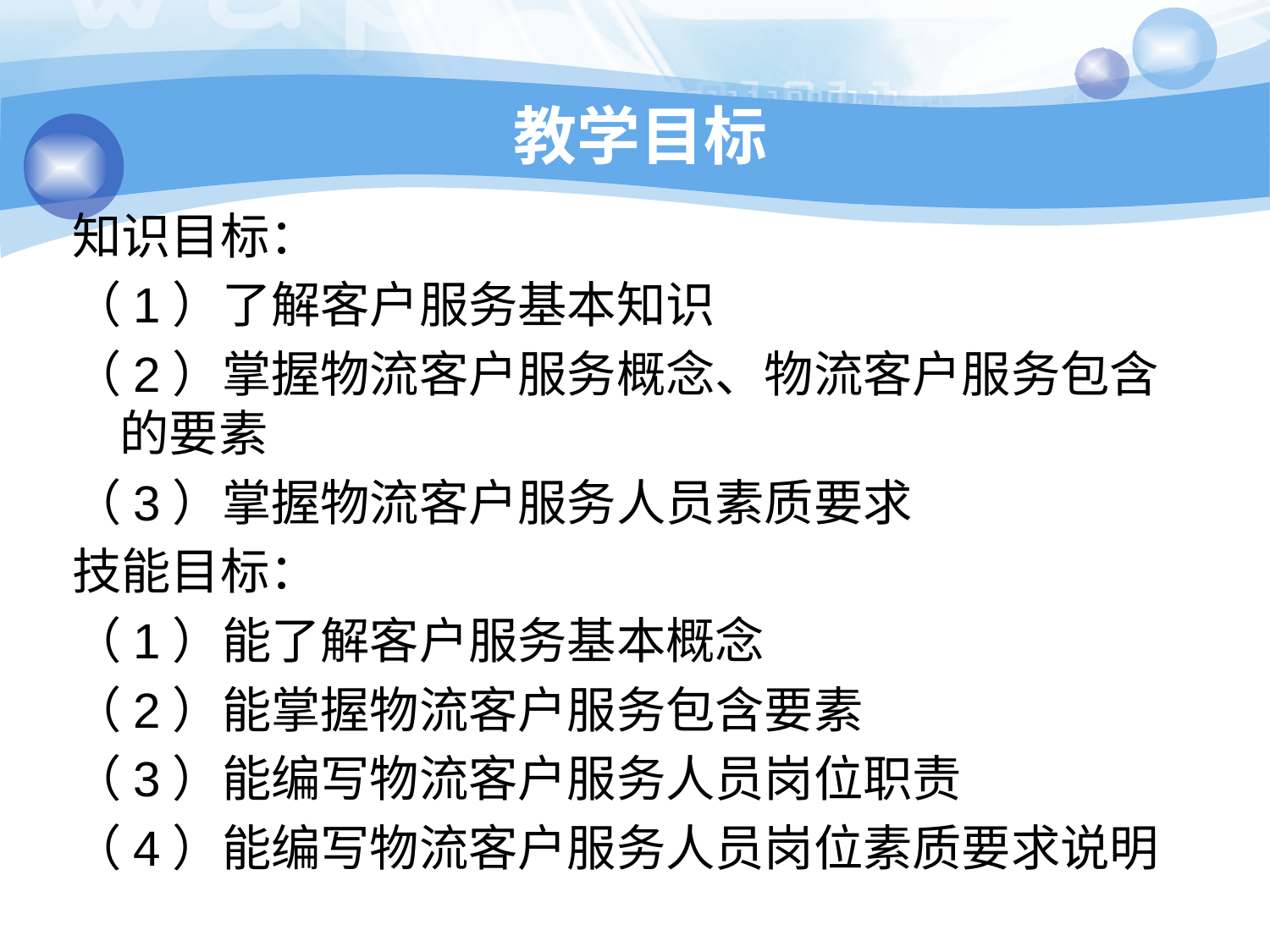

# 教学目标
知识目标：
（1）了解客户服务基本知识
（2）掌握物流客户服务概念、物流客户服务包含的要素
（3）掌握物流客户服务人员素质要求
技能目标：
（1）能了解客户服务基本概念
（2）能掌握物流客户服务包含要素
（3）能编写物流客户服务人员岗位职责
（4）能编写物流客户服务人员岗位素质要求说明